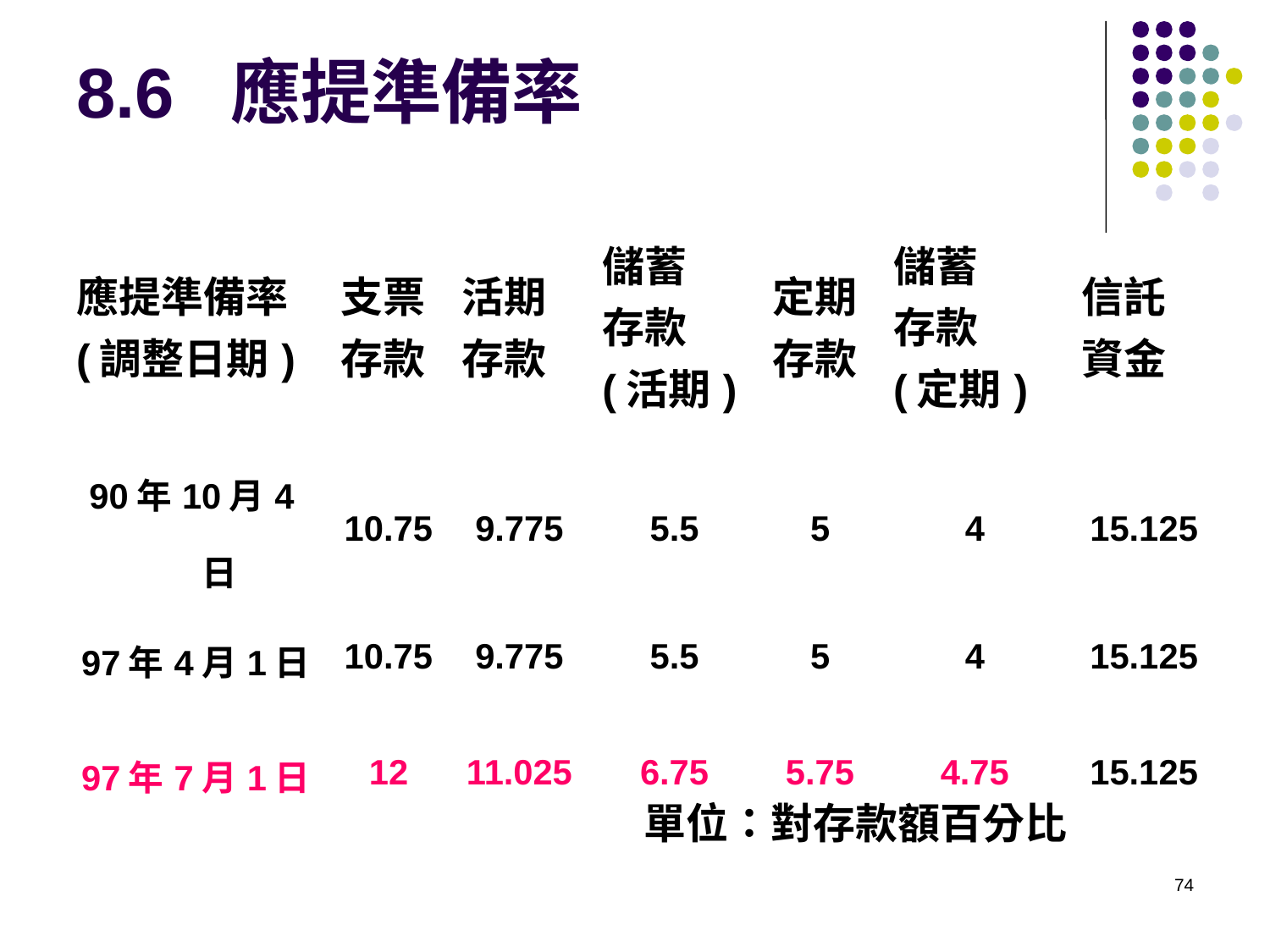

# 8.6  應提準備率
| 應提準備率 (調整日期) | 支票 存款 | 活期 存款 | 儲蓄 存款 (活期) | 定期 存款 | 儲蓄 存款 (定期) | 信託 資金 |
| --- | --- | --- | --- | --- | --- | --- |
| 90年10月4日 | 10.75 | 9.775 | 5.5 | 5 | 4 | 15.125 |
| 97年4月1日 | 10.75 | 9.775 | 5.5 | 5 | 4 | 15.125 |
| 97年7月1日 | 12 | 11.025 | 6.75 | 5.75 | 4.75 | 15.125 |
單位：對存款額百分比
74